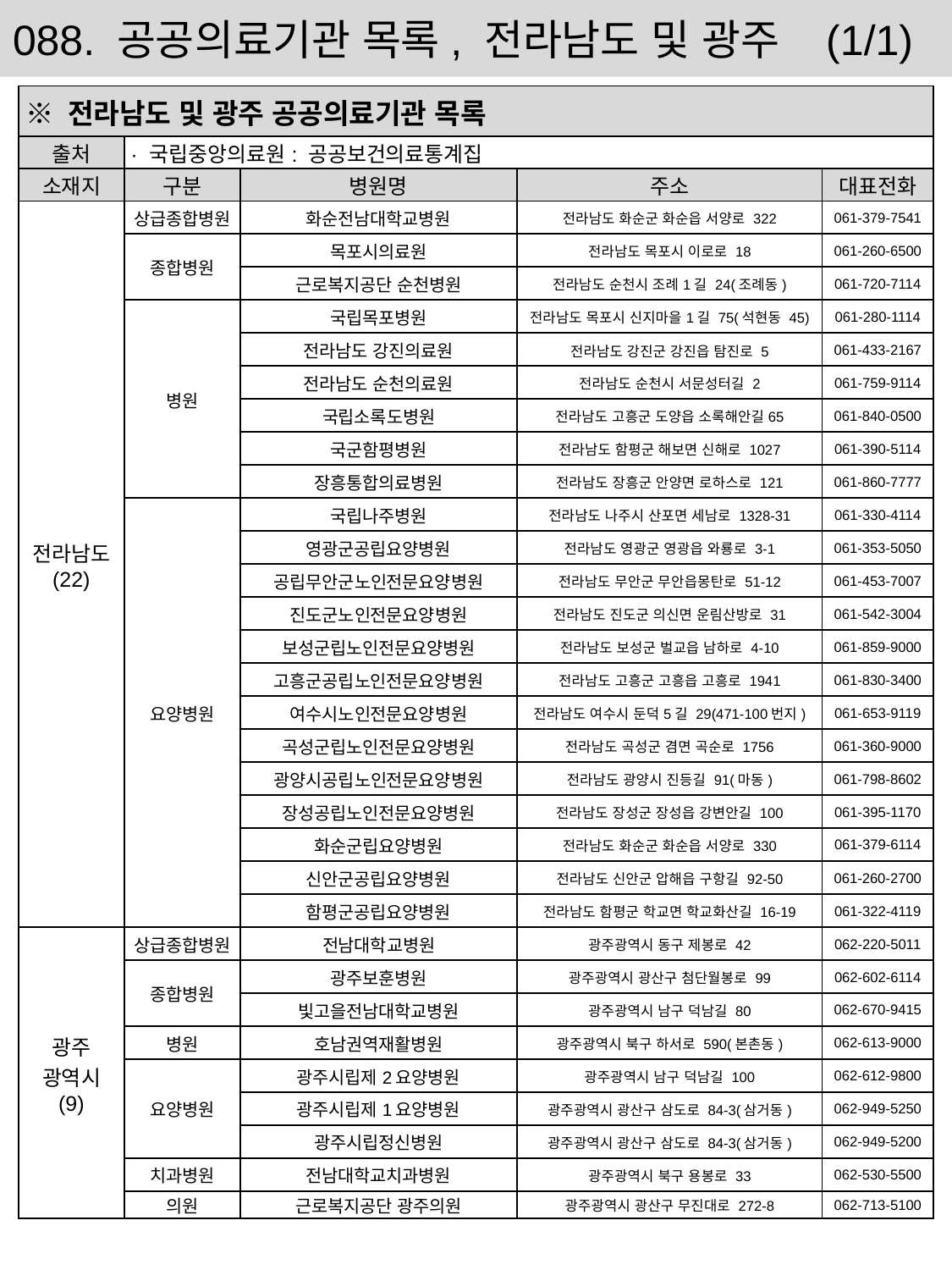

088. 공공의료기관 목록, 전라남도 및 광주   (1/1)
| ※ 전라남도 및 광주 공공의료기관 목록 |  |  |  |  |
| --- | --- | --- | --- | --- |
| 출처 | ∙ 국립중앙의료원: 공공보건의료통계집 |  |  |  |
| 소재지 | 구분 | 병원명 | 주소 | 대표전화 |
| 전라남도 (22) | 상급종합병원 | 화순전남대학교병원 | 전라남도 화순군 화순읍 서양로 322 | 061-379-7541 |
|  | 종합병원 | 목포시의료원 | 전라남도 목포시 이로로 18 | 061-260-6500 |
|  |  | 근로복지공단 순천병원 | 전라남도 순천시 조례1길 24(조례동) | 061-720-7114 |
|  | 병원 | 국립목포병원 | 전라남도 목포시 신지마을1길 75(석현동 45) | 061-280-1114 |
|  |  | 전라남도 강진의료원 | 전라남도 강진군 강진읍 탐진로 5 | 061-433-2167 |
|  |  | 전라남도 순천의료원 | 전라남도 순천시 서문성터길 2 | 061-759-9114 |
|  |  | 국립소록도병원 | 전라남도 고흥군 도양읍 소록해안길65 | 061-840-0500 |
|  |  | 국군함평병원 | 전라남도 함평군 해보면 신해로 1027 | 061-390-5114 |
|  |  | 장흥통합의료병원 | 전라남도 장흥군 안양면 로하스로 121 | 061-860-7777 |
|  | 요양병원 | 국립나주병원 | 전라남도 나주시 산포면 세남로 1328-31 | 061-330-4114 |
|  |  | 영광군공립요양병원 | 전라남도 영광군 영광읍 와룡로 3-1 | 061-353-5050 |
|  |  | 공립무안군노인전문요양병원 | 전라남도 무안군 무안읍몽탄로 51-12 | 061-453-7007 |
|  |  | 진도군노인전문요양병원 | 전라남도 진도군 의신면 운림산방로 31 | 061-542-3004 |
|  |  | 보성군립노인전문요양병원 | 전라남도 보성군 벌교읍 남하로 4-10 | 061-859-9000 |
|  |  | 고흥군공립노인전문요양병원 | 전라남도 고흥군 고흥읍 고흥로 1941 | 061-830-3400 |
|  |  | 여수시노인전문요양병원 | 전라남도 여수시 둔덕5길 29(471-100번지) | 061-653-9119 |
|  |  | 곡성군립노인전문요양병원 | 전라남도 곡성군 겸면 곡순로 1756 | 061-360-9000 |
|  |  | 광양시공립노인전문요양병원 | 전라남도 광양시 진등길 91(마동) | 061-798-8602 |
|  |  | 장성공립노인전문요양병원 | 전라남도 장성군 장성읍 강변안길 100 | 061-395-1170 |
|  |  | 화순군립요양병원 | 전라남도 화순군 화순읍 서양로 330 | 061-379-6114 |
|  |  | 신안군공립요양병원 | 전라남도 신안군 압해읍 구항길 92-50 | 061-260-2700 |
|  |  | 함평군공립요양병원 | 전라남도 함평군 학교면 학교화산길 16-19 | 061-322-4119 |
| 광주 광역시 (9) | 상급종합병원 | 전남대학교병원 | 광주광역시 동구 제봉로 42 | 062-220-5011 |
|  | 종합병원 | 광주보훈병원 | 광주광역시 광산구 첨단월봉로 99 | 062-602-6114 |
|  |  | 빛고을전남대학교병원 | 광주광역시 남구 덕남길 80 | 062-670-9415 |
|  | 병원 | 호남권역재활병원 | 광주광역시 북구 하서로 590(본촌동) | 062-613-9000 |
|  | 요양병원 | 광주시립제2요양병원 | 광주광역시 남구 덕남길 100 | 062-612-9800 |
|  |  | 광주시립제1요양병원 | 광주광역시 광산구 삼도로 84-3(삼거동) | 062-949-5250 |
|  |  | 광주시립정신병원 | 광주광역시 광산구 삼도로 84-3(삼거동) | 062-949-5200 |
|  | 치과병원 | 전남대학교치과병원 | 광주광역시 북구 용봉로 33 | 062-530-5500 |
|  | 의원 | 근로복지공단 광주의원 | 광주광역시 광산구 무진대로 272-8 | 062-713-5100 |
182